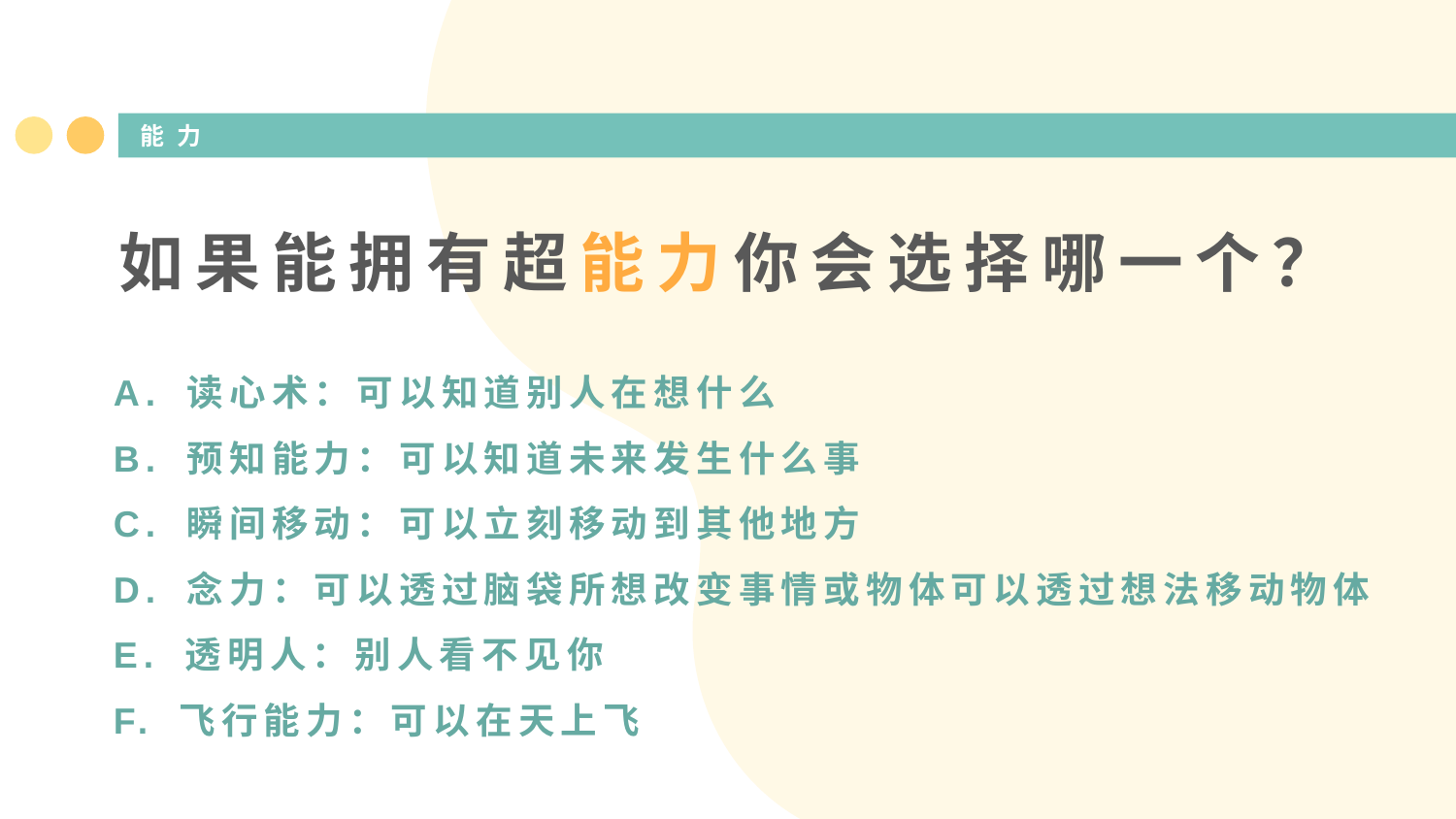

# 能力
如果能拥有超能力你会选择哪一个？
A. 读心术：可以知道别人在想什么
B. 预知能力：可以知道未来发生什么事
C. 瞬间移动：可以立刻移动到其他地方
D. 念力：可以透过脑袋所想改变事情或物体可以透过想法移动物体
E. 透明人：别人看不见你
F. 飞行能力：可以在天上飞